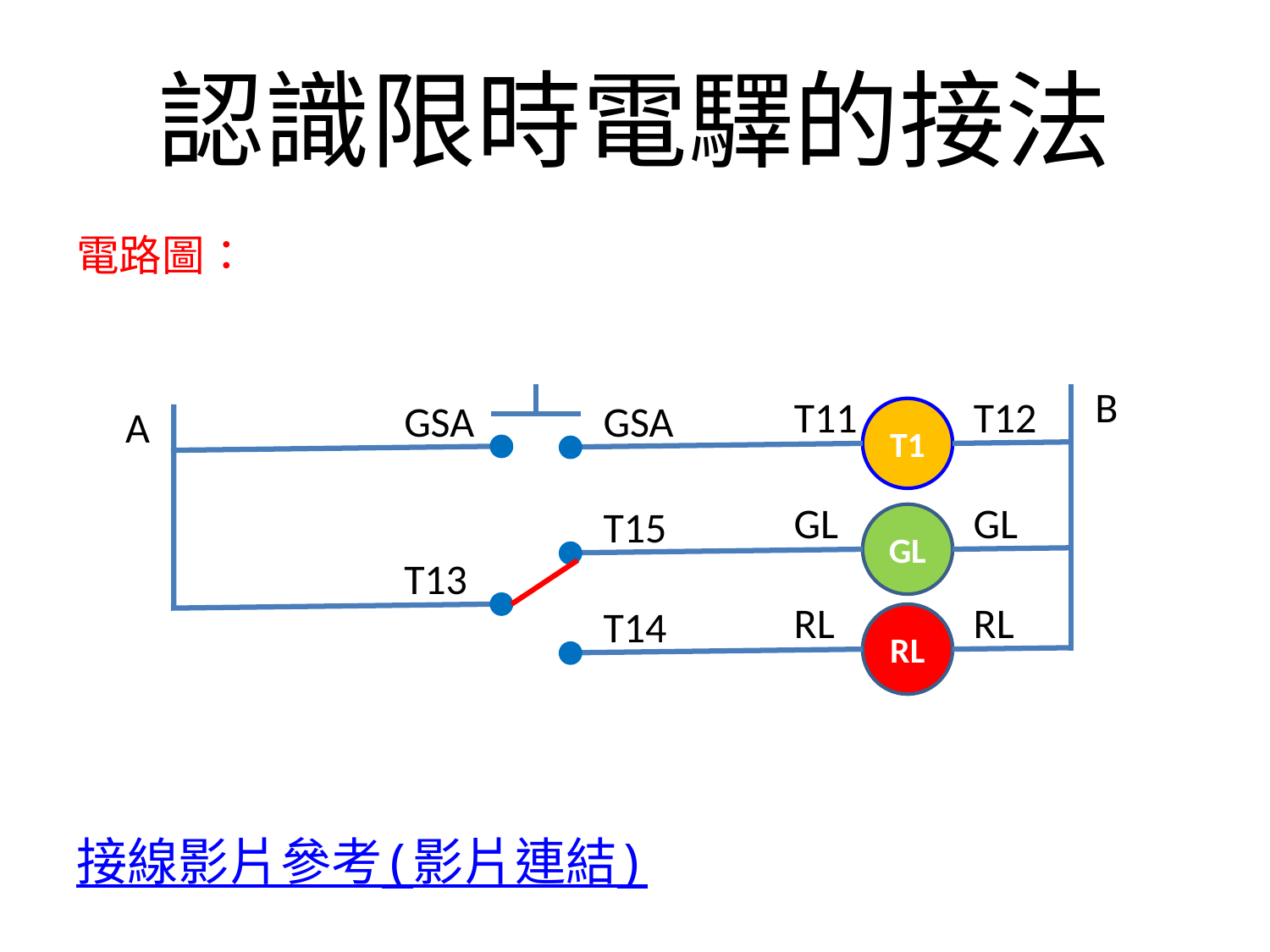

# 認識限時電驛的接法
電路圖：

接線影片參考(影片連結)
B
T11
T12
GSA
GSA
A
T1

GL
GL
T15
GL

T13
RL
RL

T14
RL